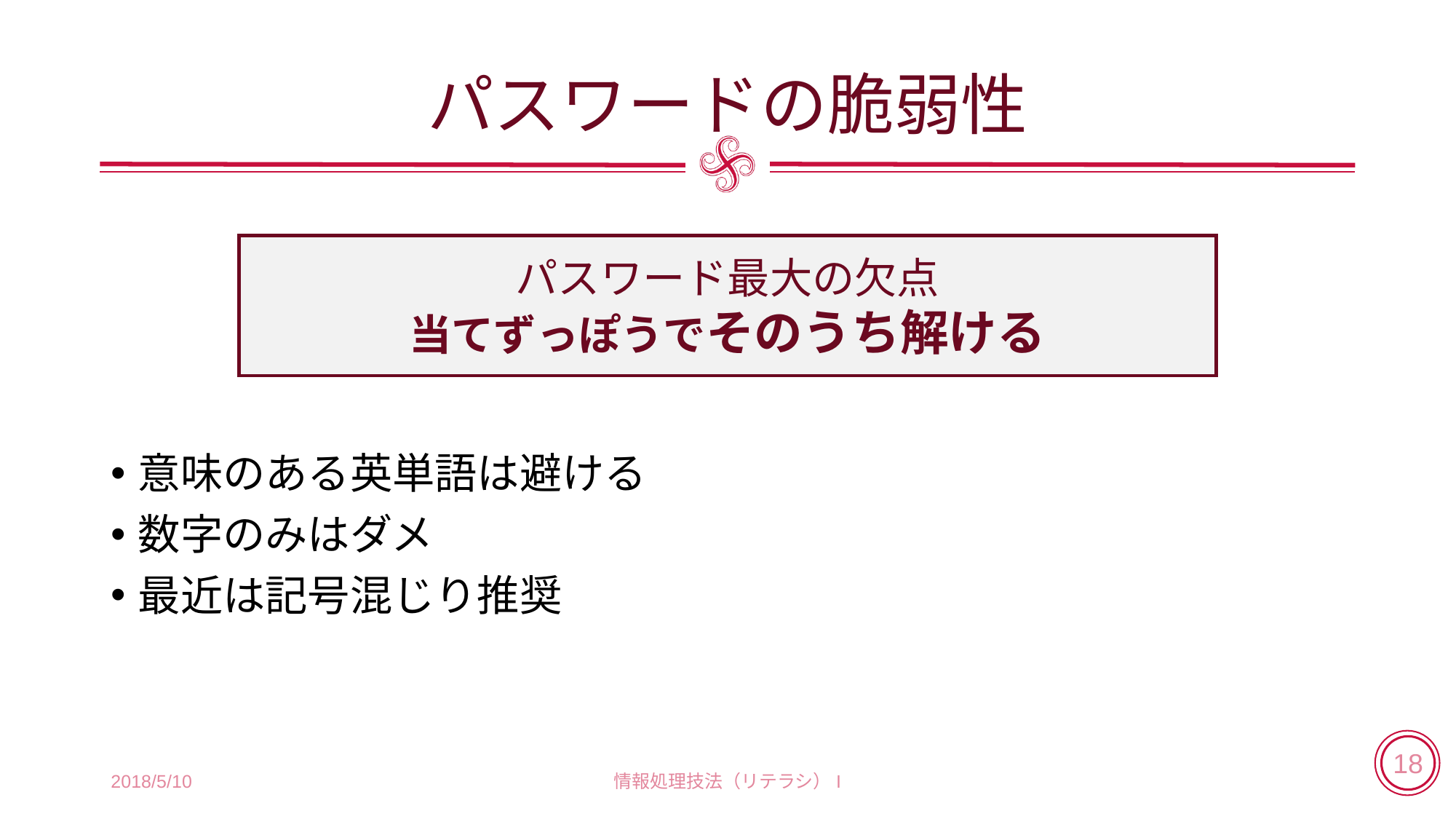

# パスワードの脆弱性
パスワード最大の欠点
当てずっぽうでそのうち解ける
意味のある英単語は避ける
数字のみはダメ
最近は記号混じり推奨
2018/5/10
情報処理技法（リテラシ）I